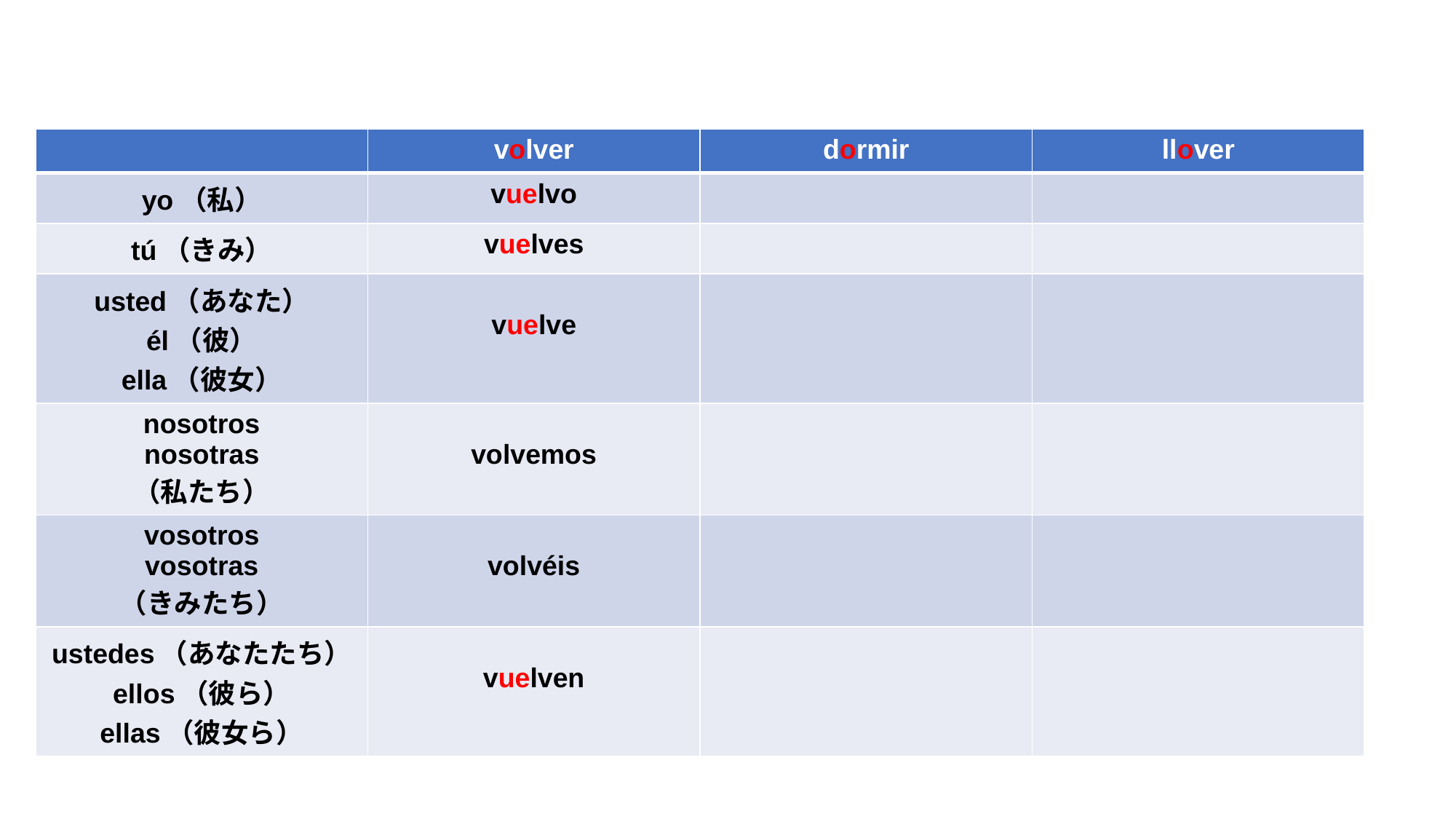

|  | volver | dormir | llover |
| --- | --- | --- | --- |
| yo（私） | vuelvo |  |  |
| tú（きみ） | vuelves |  |  |
| usted（あなた） él（彼） ella（彼女） | vuelve |  |  |
| nosotros nosotras （私たち） | volvemos |  |  |
| vosotros vosotras （きみたち） | volvéis |  |  |
| ustedes（あなたたち） ellos（彼ら） ellas（彼女ら） | vuelven |  |  |